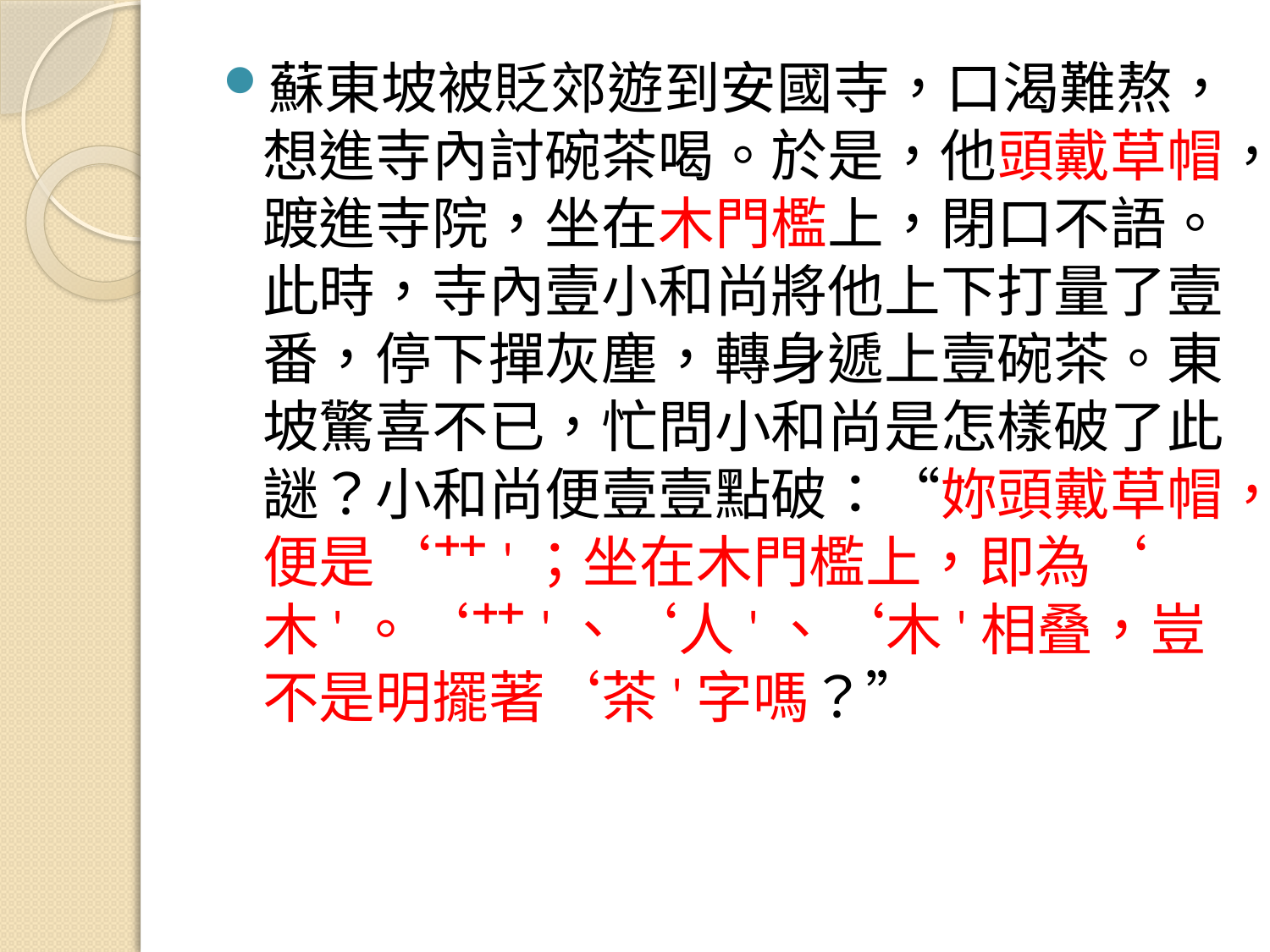

蘇東坡被貶郊遊到安國寺，口渴難熬，想進寺內討碗茶喝。於是，他頭戴草帽，踱進寺院，坐在木門檻上，閉口不語。此時，寺內壹小和尚將他上下打量了壹番，停下撣灰塵，轉身遞上壹碗茶。東坡驚喜不已，忙問小和尚是怎樣破了此謎？小和尚便壹壹點破：“妳頭戴草帽，便是‘艹'；坐在木門檻上，即為‘木'。‘艹'、‘人'、‘木'相叠，豈不是明擺著‘茶'字嗎？”